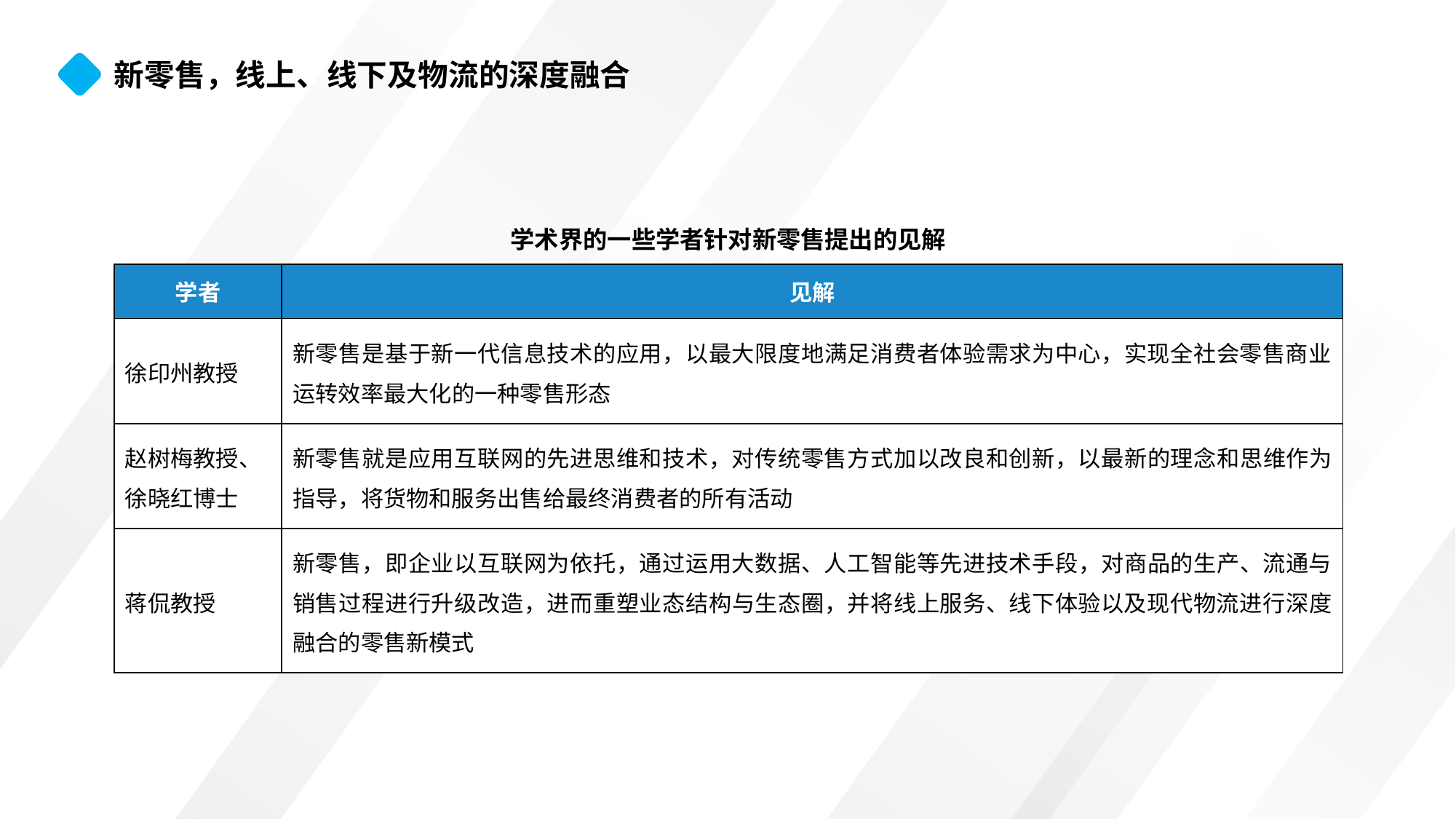

新零售，线上、线下及物流的深度融合

学术界的一些学者针对新零售提出的见解
| 学者 | 见解 |
| --- | --- |
| 徐印州教授 | 新零售是基于新一代信息技术的应用，以最大限度地满足消费者体验需求为中心，实现全社会零售商业运转效率最大化的一种零售形态 |
| 赵树梅教授、徐晓红博士 | 新零售就是应用互联网的先进思维和技术，对传统零售方式加以改良和创新，以最新的理念和思维作为指导，将货物和服务出售给最终消费者的所有活动 |
| 蒋侃教授 | 新零售，即企业以互联网为依托，通过运用大数据、人工智能等先进技术手段，对商品的生产、流通与销售过程进行升级改造，进而重塑业态结构与生态圈，并将线上服务、线下体验以及现代物流进行深度融合的零售新模式 |